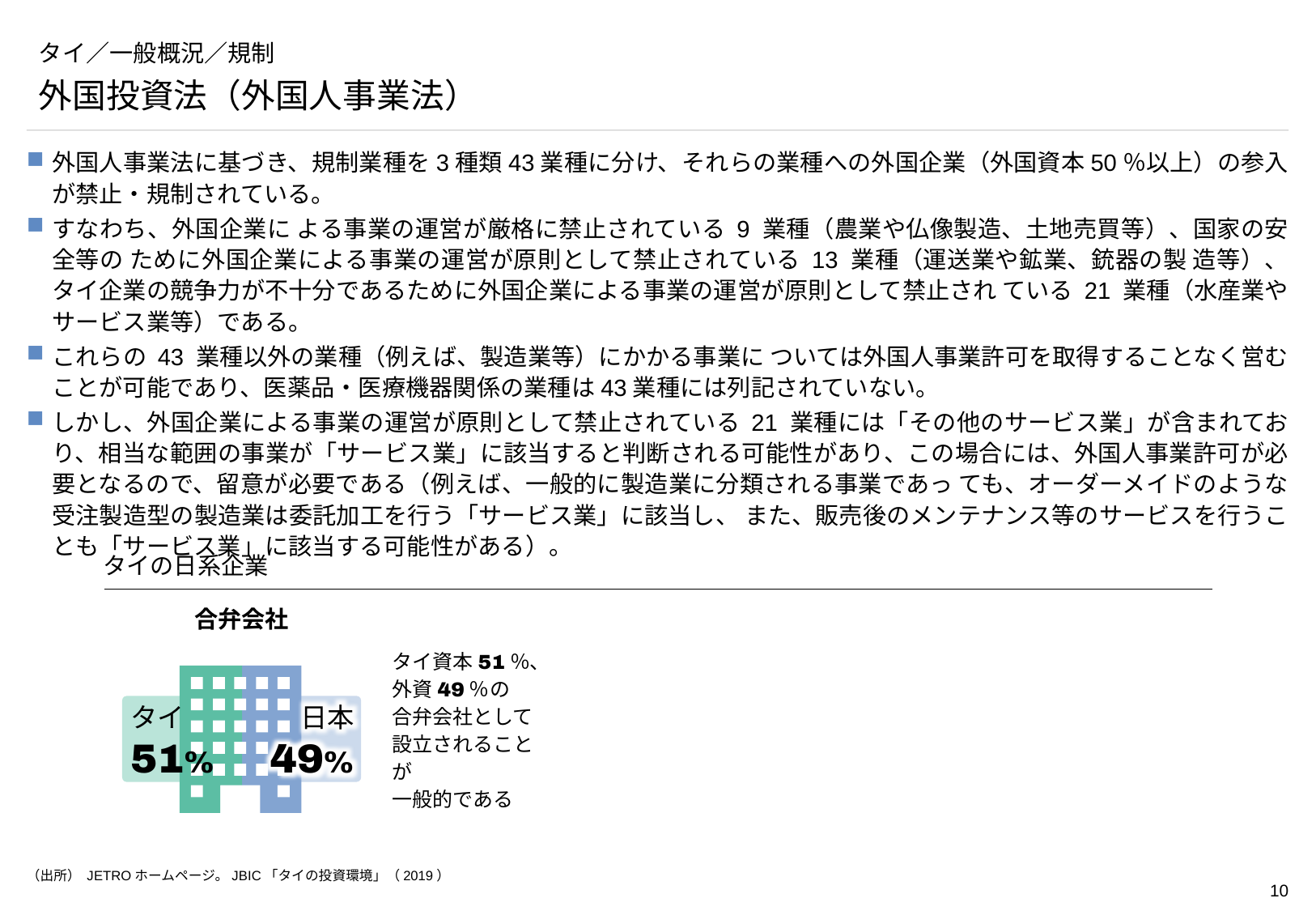

# タイ／一般概況／規制
外国投資法（外国人事業法）
外国人事業法に基づき、規制業種を3種類43業種に分け、それらの業種への外国企業（外国資本50％以上）の参入が禁止・規制されている。
すなわち、外国企業に よる事業の運営が厳格に禁止されている 9 業種（農業や仏像製造、土地売買等）、国家の安全等の ために外国企業による事業の運営が原則として禁止されている 13 業種（運送業や鉱業、銃器の製 造等）、タイ企業の競争力が不十分であるために外国企業による事業の運営が原則として禁止され ている 21 業種（水産業やサービス業等）である。
これらの 43 業種以外の業種（例えば、製造業等）にかかる事業に ついては外国人事業許可を取得することなく営むことが可能であり、医薬品・医療機器関係の業種は43業種には列記されていない。
しかし、外国企業による事業の運営が原則として禁止されている 21 業種には「その他のサービス業」が含まれており、相当な範囲の事業が「サービス業」に該当すると判断される可能性があり、この場合には、外国人事業許可が必要となるので、留意が必要である（例えば、一般的に製造業に分類される事業であっ ても、オーダーメイドのような受注製造型の製造業は委託加工を行う「サービス業」に該当し、 また、販売後のメンテナンス等のサービスを行うことも「サービス業」に該当する可能性がある）。
タイの日系企業
合弁会社
タイ資本51％、
外資49％の
合弁会社として
設立されることが
一般的である

タイ
51%
日本
49%

（出所） JETROホームページ。JBIC「タイの投資環境」（2019）